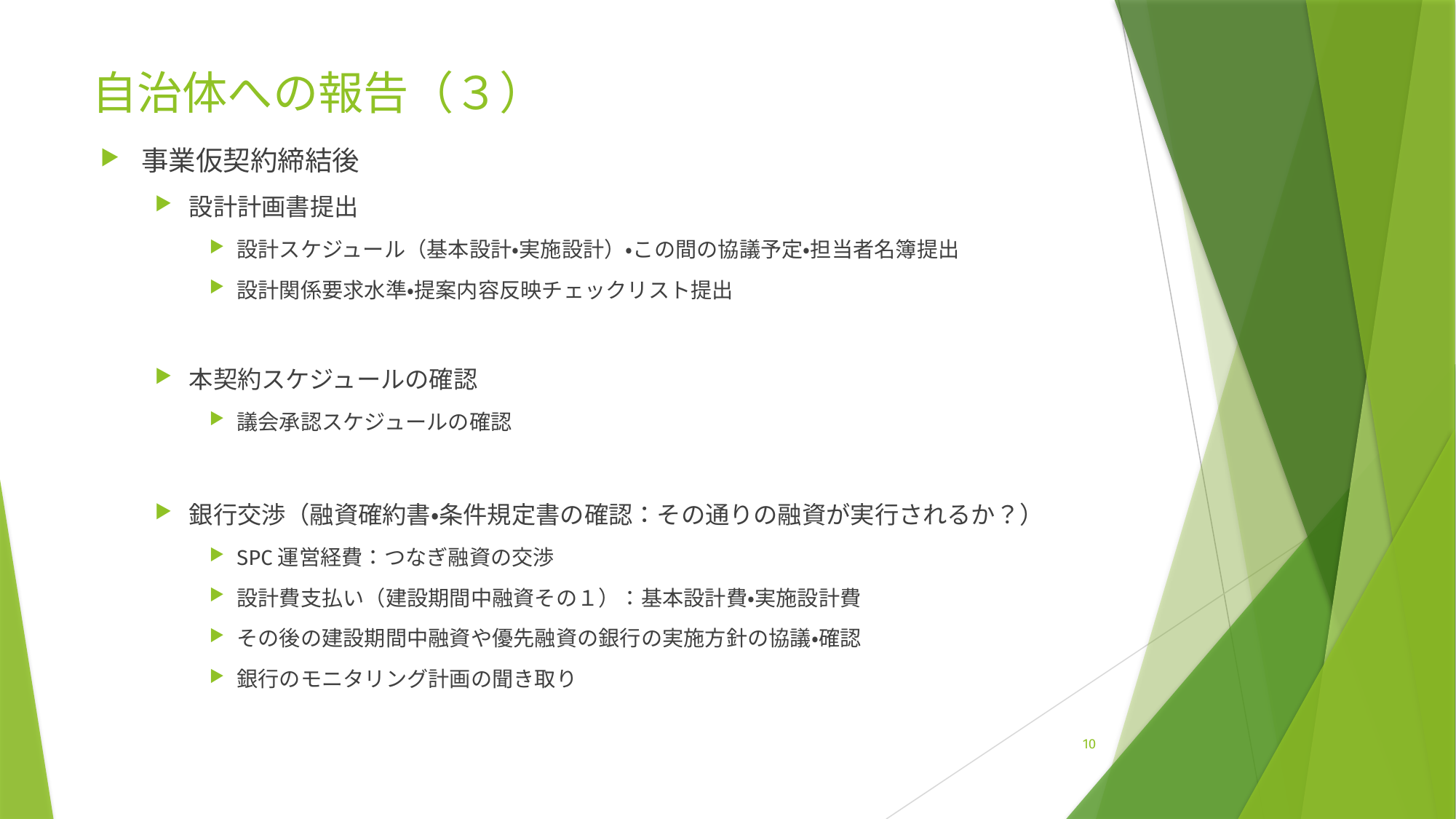

# 自治体への報告（３）
事業仮契約締結後
設計計画書提出
設計スケジュール（基本設計・実施設計）・この間の協議予定・担当者名簿提出
設計関係要求水準・提案内容反映チェックリスト提出

本契約スケジュールの確認
議会承認スケジュールの確認

銀行交渉（融資確約書・条件規定書の確認：その通りの融資が実行されるか？）
SPC運営経費：つなぎ融資の交渉
設計費支払い（建設期間中融資その１）：基本設計費・実施設計費
その後の建設期間中融資や優先融資の銀行の実施方針の協議・確認
銀行のモニタリング計画の聞き取り

10